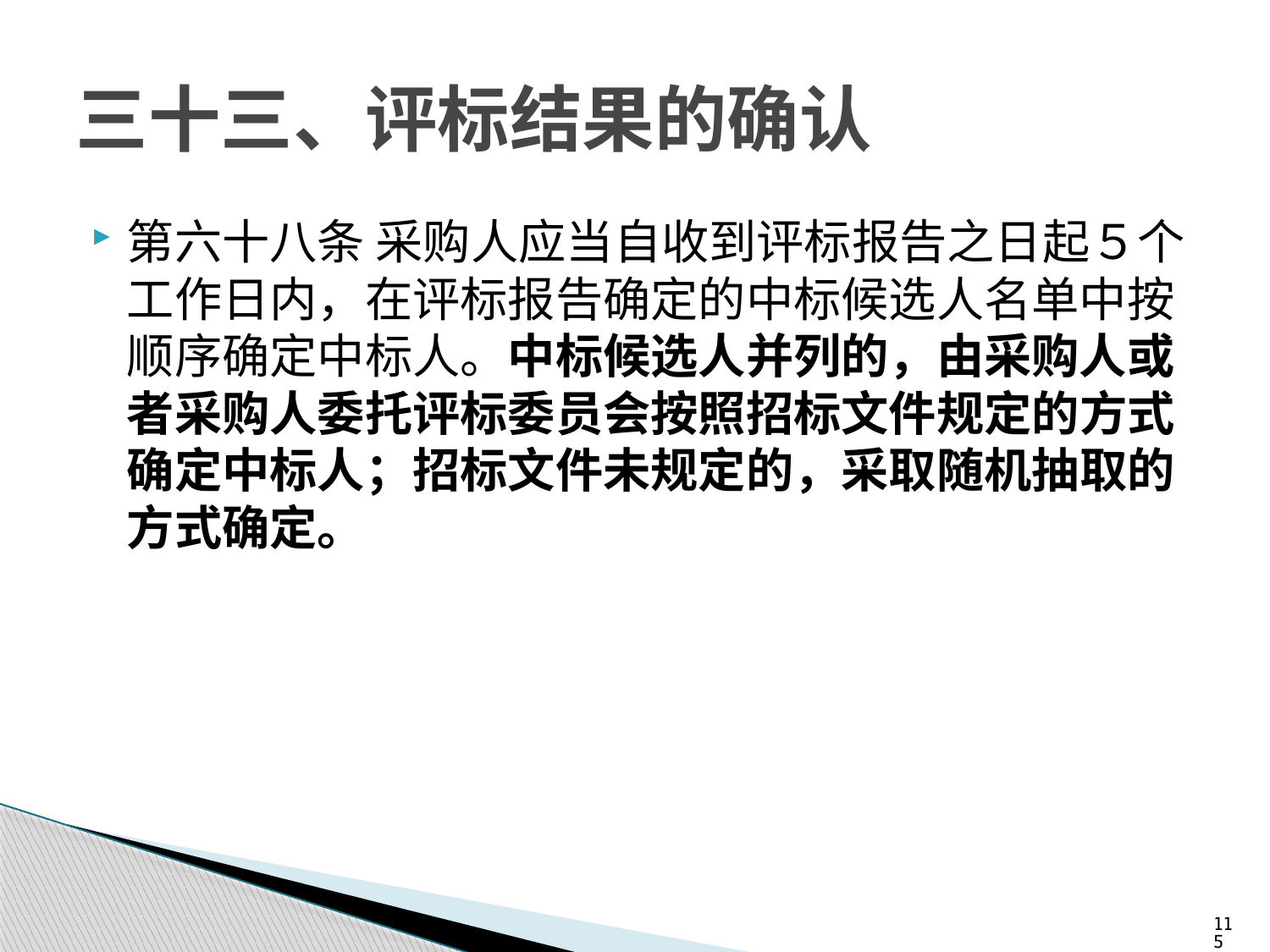

# 三十三、评标结果的确认
第六十八条 采购人应当自收到评标报告之日起５个工作日内，在评标报告确定的中标候选人名单中按顺序确定中标人。中标候选人并列的，由采购人或者采购人委托评标委员会按照招标文件规定的方式确定中标人；招标文件未规定的，采取随机抽取的方式确定。
115